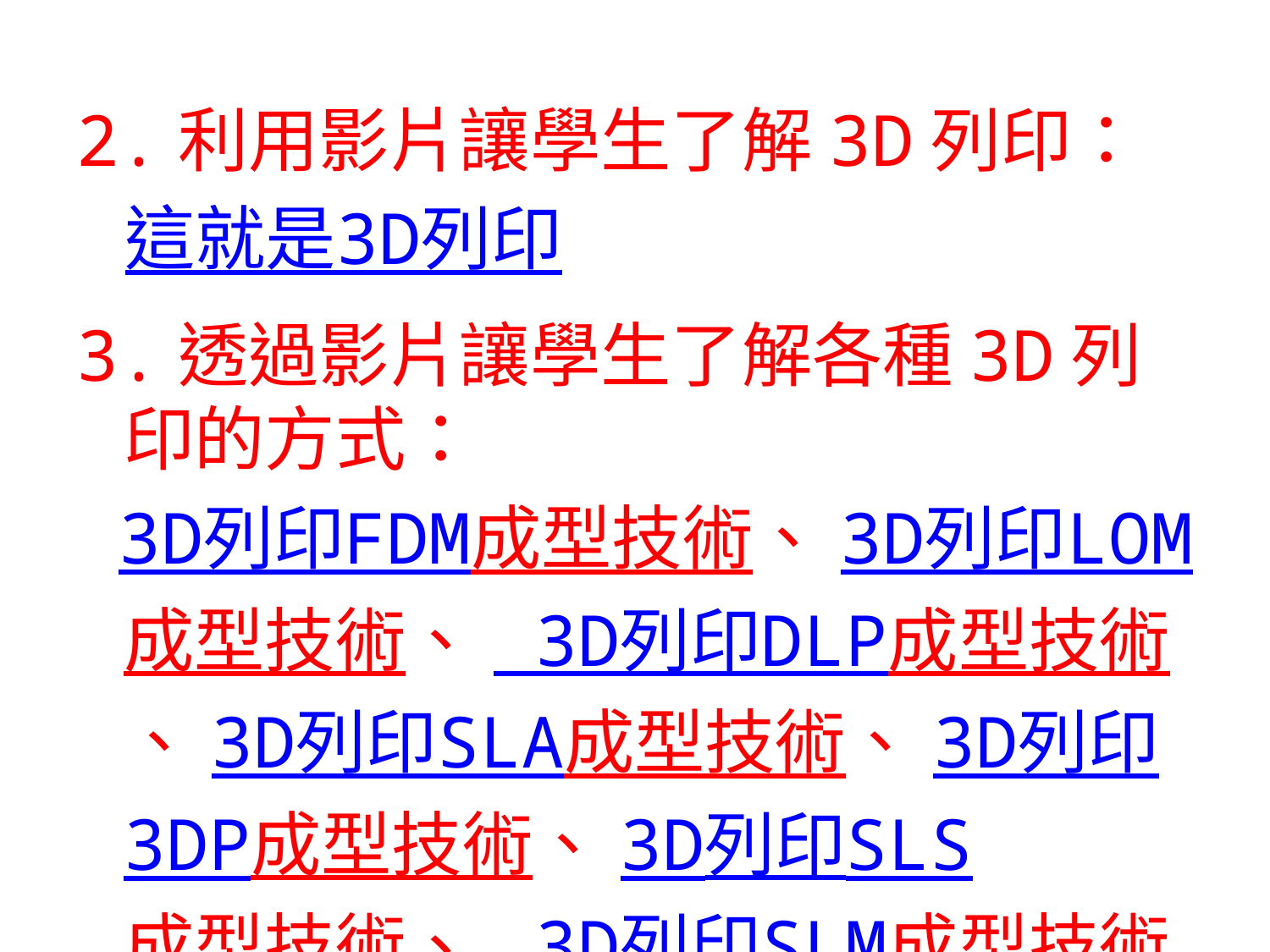

2.利用影片讓學生了解3D列印：
  這就是3D列印
3.透過影片讓學生了解各種3D列印的方式：
 3D列印FDM成型技術、3D列印LOM成型技術、 3D列印DLP成型技術、3D列印SLA成型技術、3D列印3DP成型技術、3D列印SLS成型技術、 3D列印SLM成型技術